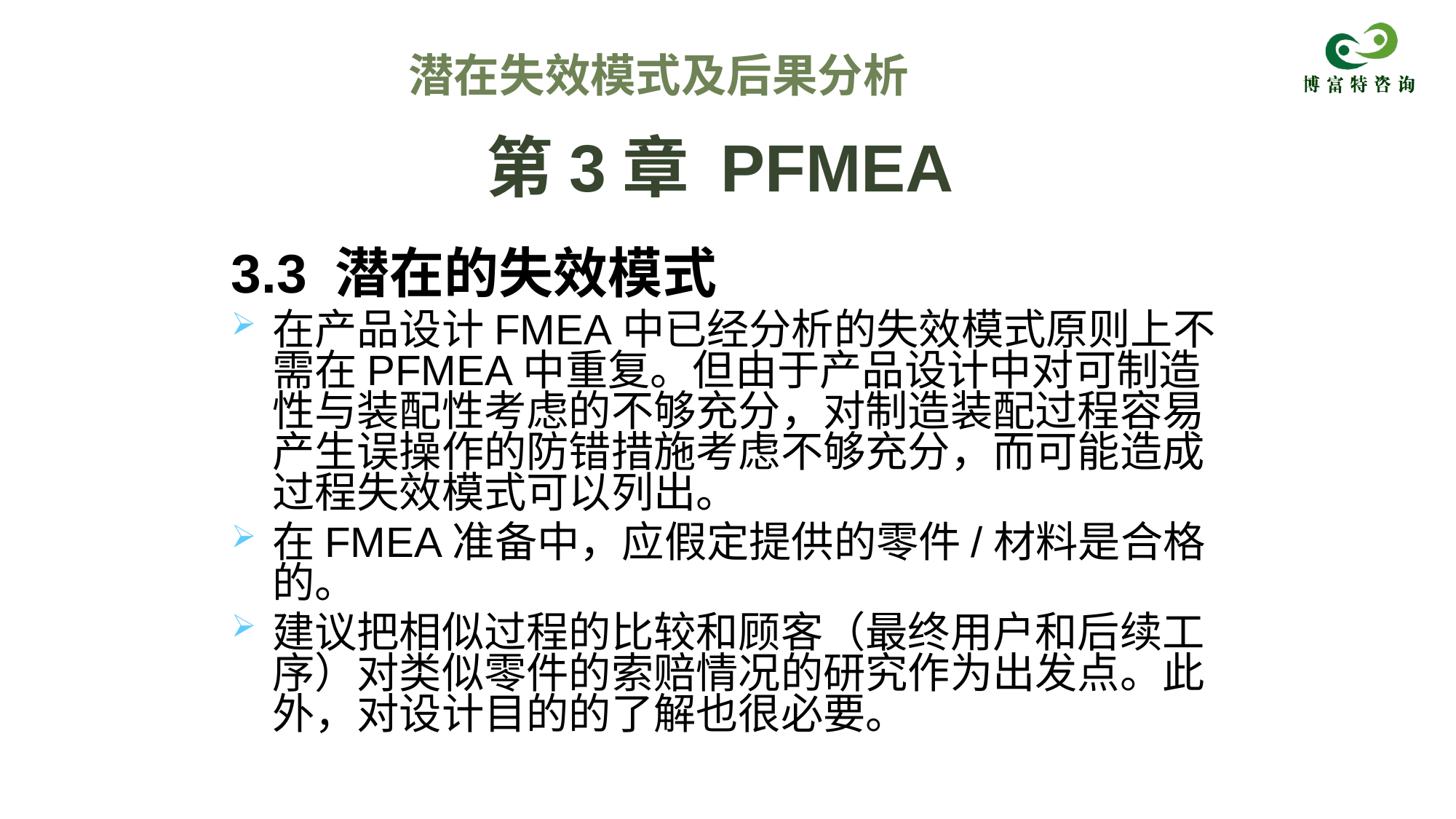

潜在失效模式及后果分析
# 第3章 PFMEA
3.3 潜在的失效模式
在产品设计FMEA中已经分析的失效模式原则上不需在PFMEA中重复。但由于产品设计中对可制造性与装配性考虑的不够充分，对制造装配过程容易产生误操作的防错措施考虑不够充分，而可能造成过程失效模式可以列出。
在FMEA准备中，应假定提供的零件/材料是合格的。
建议把相似过程的比较和顾客（最终用户和后续工序）对类似零件的索赔情况的研究作为出发点。此外，对设计目的的了解也很必要。
40